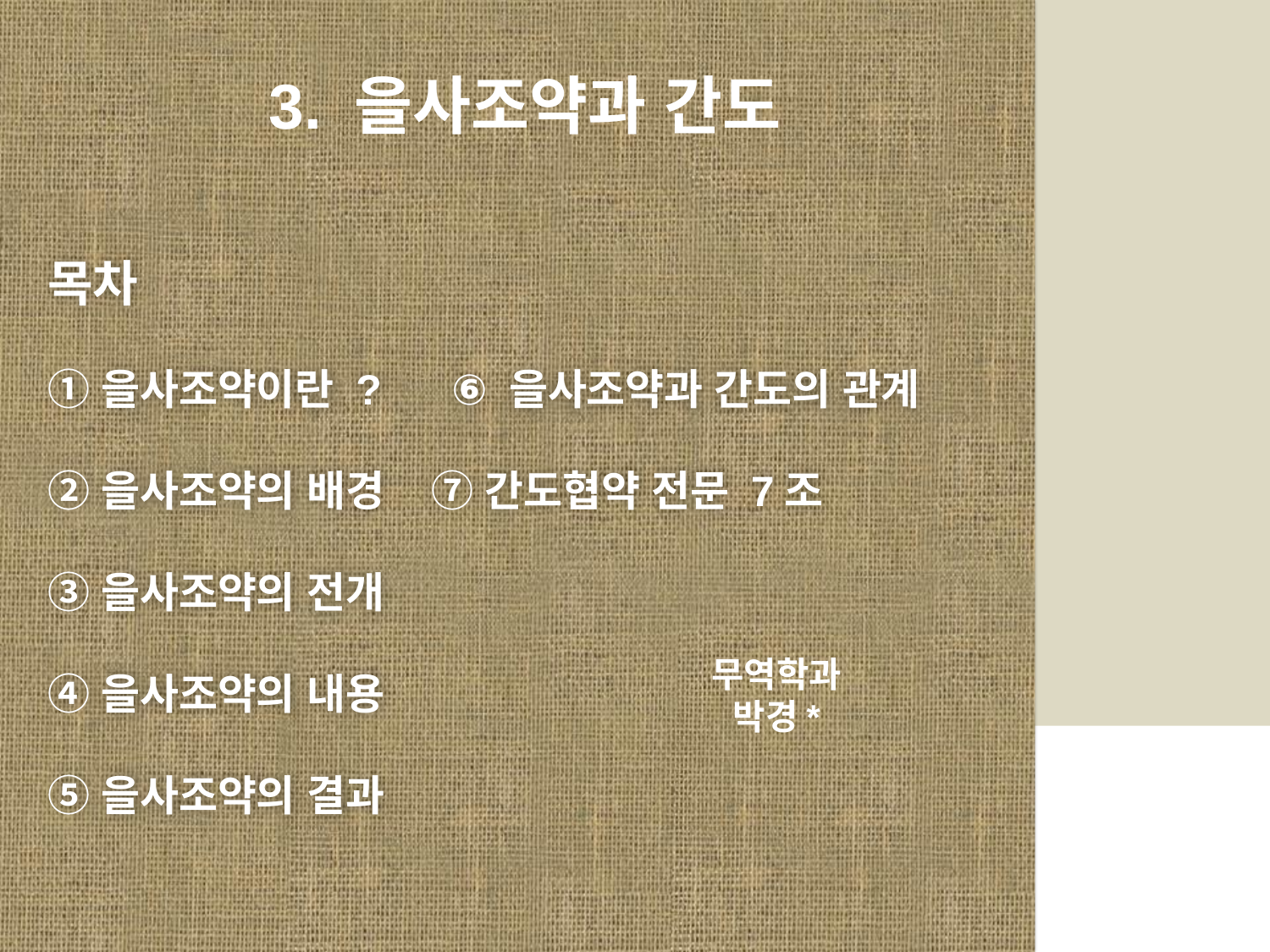

3. 을사조약과 간도
# 목차 ① 을사조약이란 ?      ⑥ 을사조약과 간도의 관계 ② 을사조약의 배경    ⑦ 간도협약 전문 7조 ③ 을사조약의 전개 ④ 을사조약의 내용 ⑤ 을사조약의 결과
무역학과
박경*